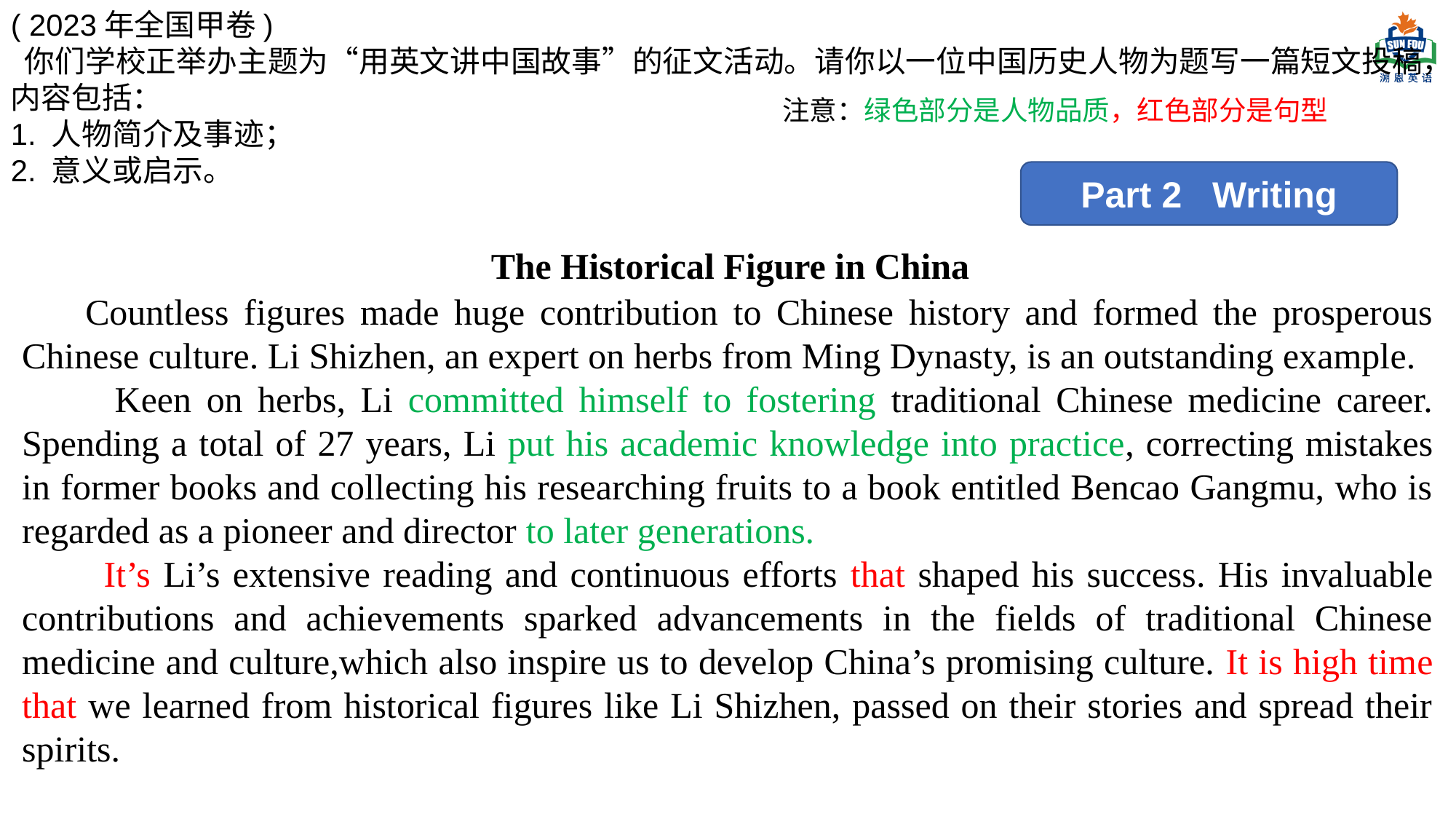

( 2023年全国甲卷)
 你们学校正举办主题为“用英文讲中国故事”的征文活动。请你以一位中国历史人物为题写一篇短文投稿，内容包括：
1. 人物简介及事迹；
2. 意义或启示。
注意：绿色部分是人物品质，红色部分是句型
Part 2   Writing
                                     The Historical Figure in China
   Countless figures made huge contribution to Chinese history and formed the prosperous Chinese culture. Li Shizhen, an expert on herbs from Ming Dynasty, is an outstanding example.
     Keen on herbs, Li committed himself to fostering traditional Chinese medicine career. Spending a total of 27 years, Li put his academic knowledge into practice, correcting mistakes in former books and collecting his researching fruits to a book entitled Bencao Gangmu, who is regarded as a pioneer and director to later generations.
     It’s Li’s extensive reading and continuous efforts that shaped his success. His invaluable contributions and achievements sparked advancements in the fields of traditional Chinese medicine and culture,which also inspire us to develop China’s promising culture. It is high time that we learned from historical figures like Li Shizhen, passed on their stories and spread their spirits.